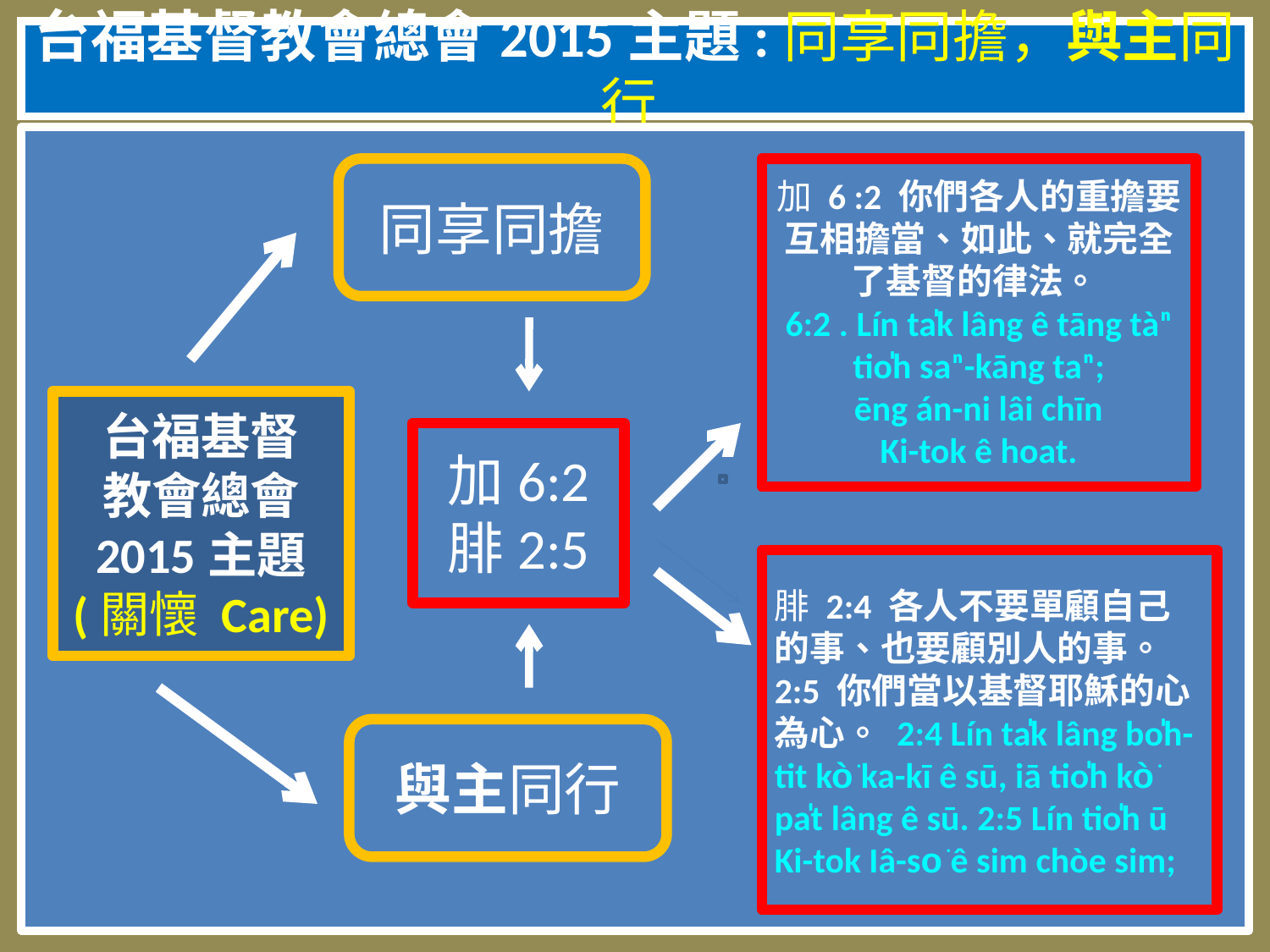

# 台福基督教會總會2015主題:同享同擔，與主同行

同享同擔
加 6 :2 你們各人的重擔要互相擔當、如此、就完全了基督的律法。
6:2 . Lín ta̍k lâng ê tāng tàⁿ tio̍h saⁿ-kāng taⁿ;
 ēng án-ni lâi chīn
Ki-tok ê hoat.
台福基督
教會總會
2015主題
(關懷 Care)
加6:2
腓2:5

腓 2:4 各人不要單顧自己的事、也要顧別人的事。 2:5 你們當以基督耶穌的心為心。 2:4 Lín ta̍k lâng bo̍h-tit kò͘ ka-kī ê sū, iā tio̍h kò͘ pa̍t lâng ê sū. 2:5 Lín tio̍h ū Ki-tok Iâ-so͘ ê sim chòe sim;
與主同行